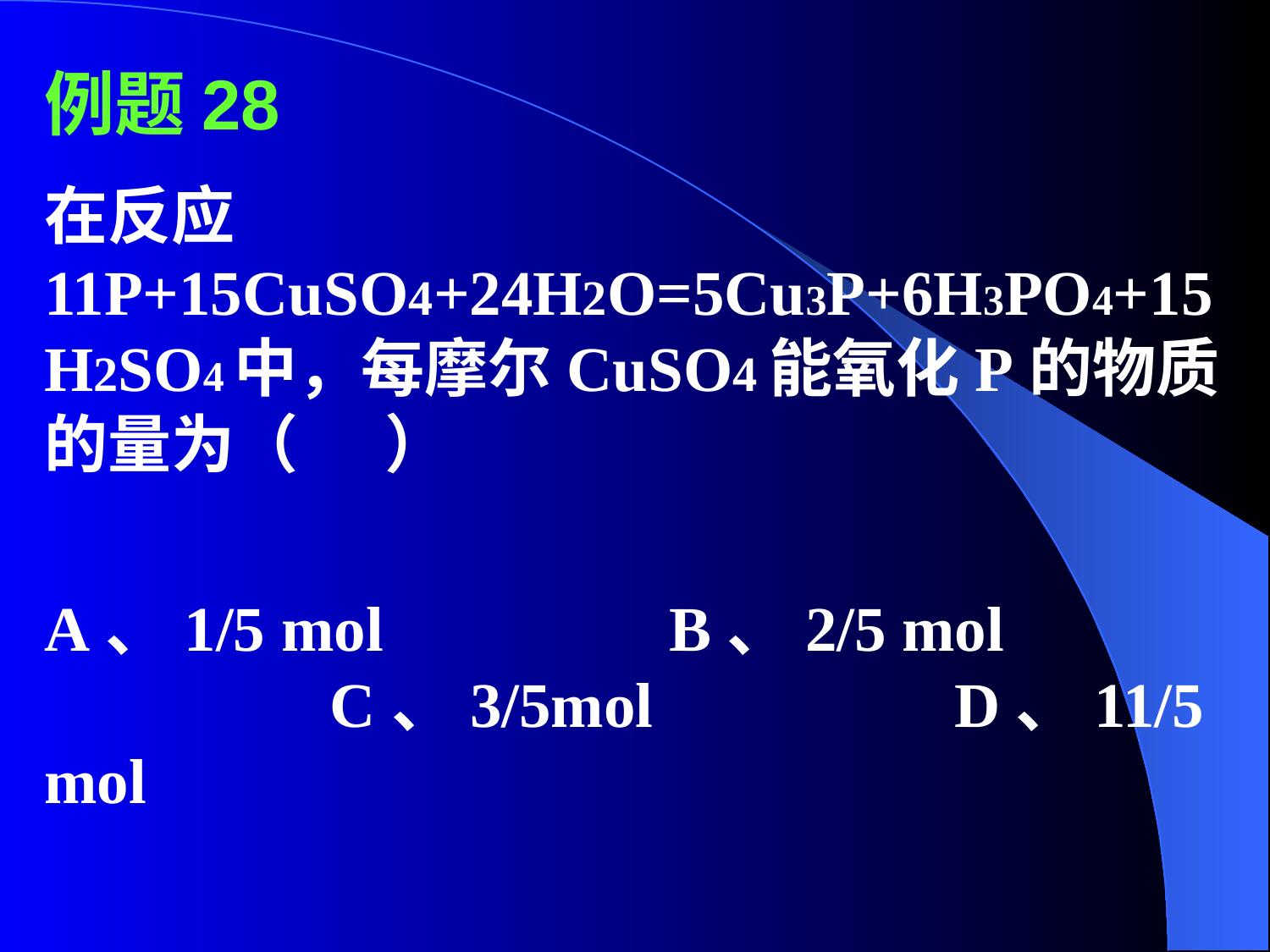

例题28
在反应11P+15CuSO4+24H2O=5Cu3P+6H3PO4+15H2SO4中，每摩尔CuSO4能氧化P的物质的量为（      ）
A、1/5 mol                  B、2/5 mol                                  C、3/5mol                   D、11/5 mol

72